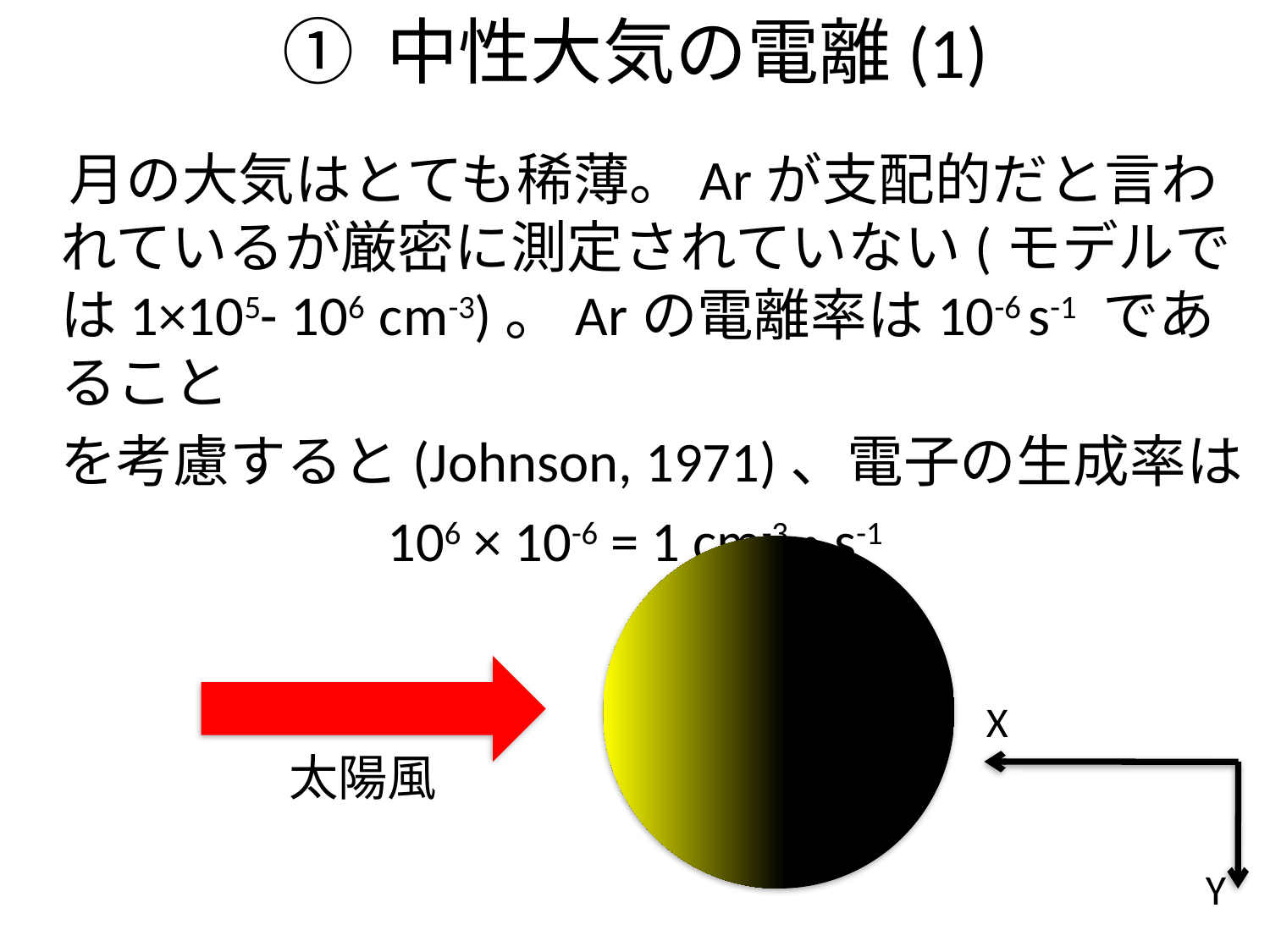

# ① 中性大気の電離(1)
　月の大気はとても稀薄。Arが支配的だと言われているが厳密に測定されていない(モデルでは1×105- 106  cm-3)。Arの電離率は10-6 s-1 であること
	を考慮すると(Johnson, 1971)、電子の生成率は
106 × 10-6 = 1 cm-3・s-1

X
太陽風
Y